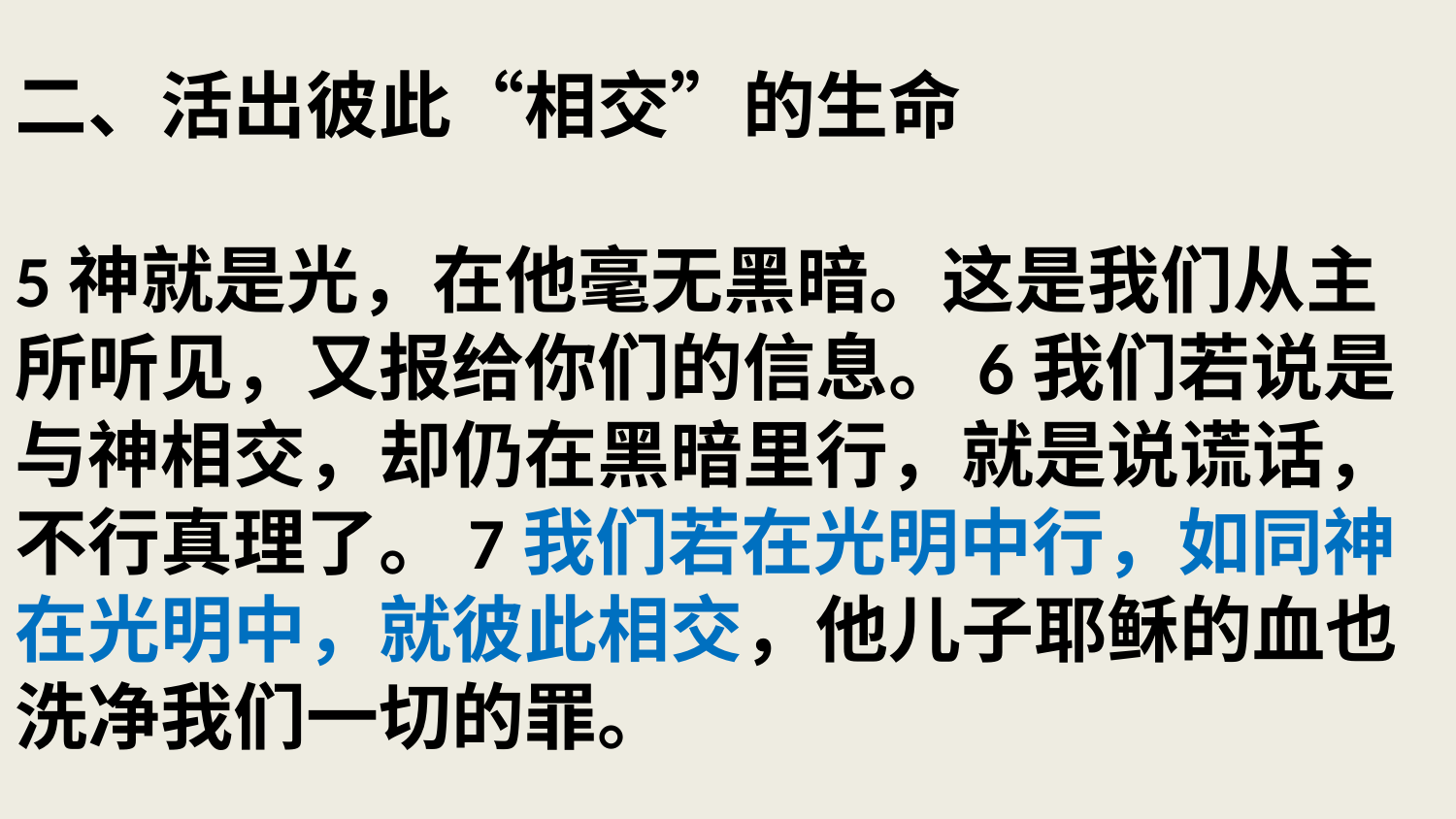

# 二、活出彼此“相交”的生命 5神就是光，在他毫无黑暗。这是我们从主所听见，又报给你们的信息。6我们若说是与神相交，却仍在黑暗里行，就是说谎话，不行真理了。7我们若在光明中行，如同神在光明中，就彼此相交，他儿子耶稣的血也洗净我们一切的罪。